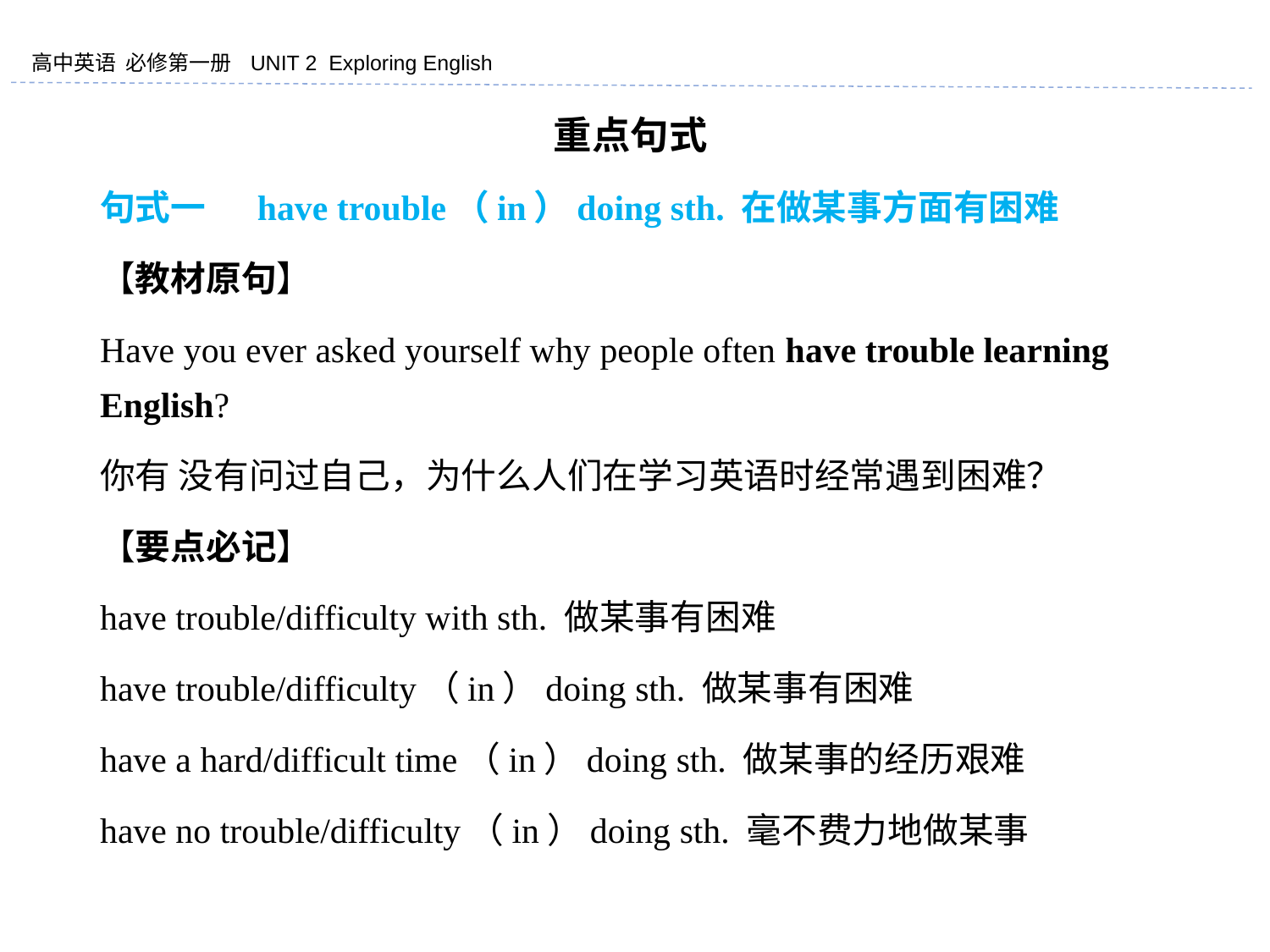

重点句式
句式一 　have trouble（in）doing sth. 在做某事方面有困难
【教材原句】
Have you ever asked yourself why people often have trouble learning English?
你有 没有问过自己，为什么人们在学习英语时经常遇到困难？
【要点必记】
have trouble/difficulty with sth. 做某事有困难
have trouble/difficulty（in）doing sth. 做某事有困难
have a hard/difficult time（in）doing sth. 做某事的经历艰难
have no trouble/difficulty（in）doing sth. 毫不费力地做某事